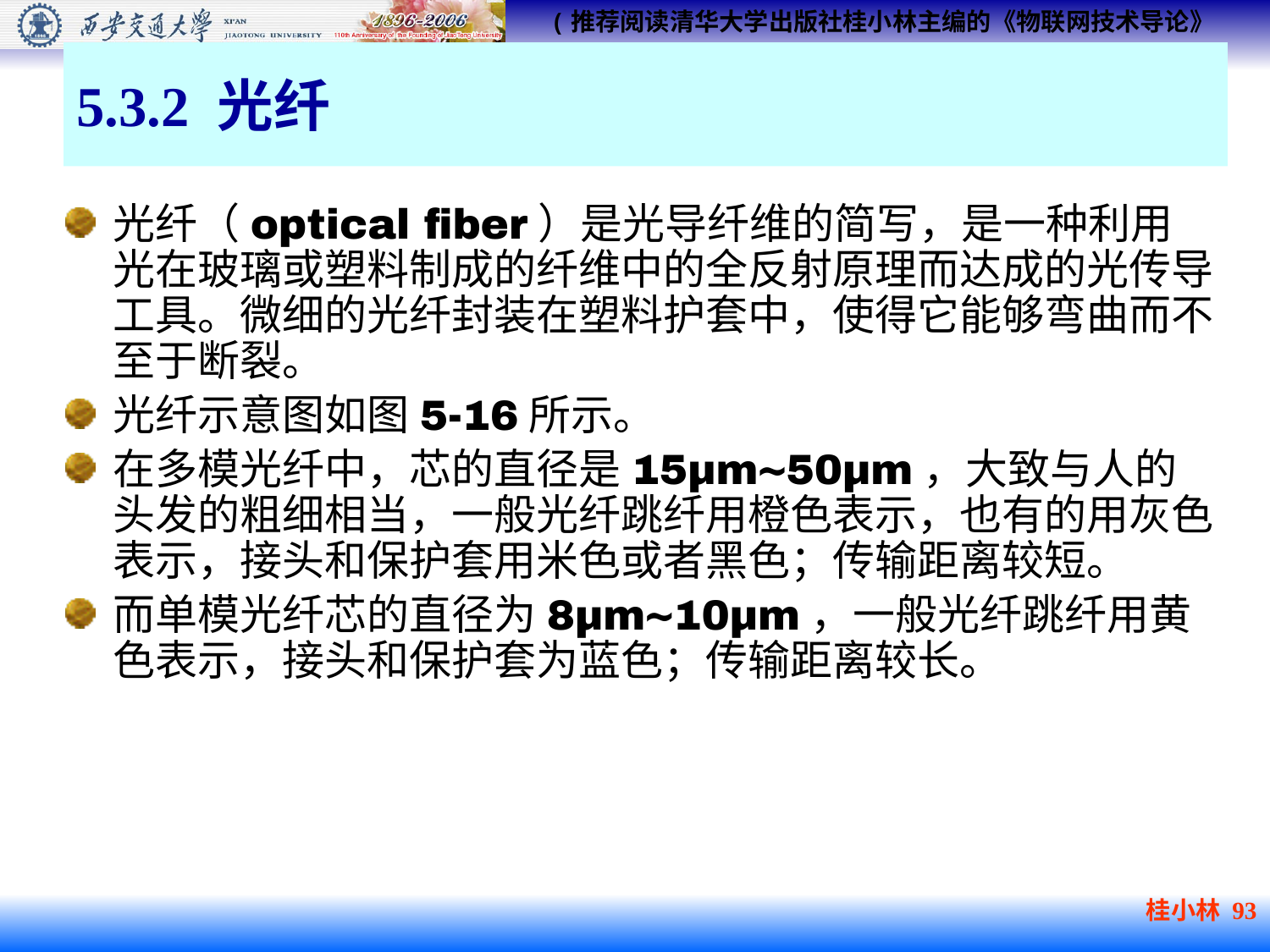

# 5.3.2 光纤
光纤（optical fiber）是光导纤维的简写，是一种利用光在玻璃或塑料制成的纤维中的全反射原理而达成的光传导工具。微细的光纤封装在塑料护套中，使得它能够弯曲而不至于断裂。
光纤示意图如图5-16所示。
在多模光纤中，芯的直径是15μm~50μm，大致与人的头发的粗细相当，一般光纤跳纤用橙色表示，也有的用灰色表示，接头和保护套用米色或者黑色；传输距离较短。
而单模光纤芯的直径为8μm~10μm，一般光纤跳纤用黄色表示，接头和保护套为蓝色；传输距离较长。
桂小林 93